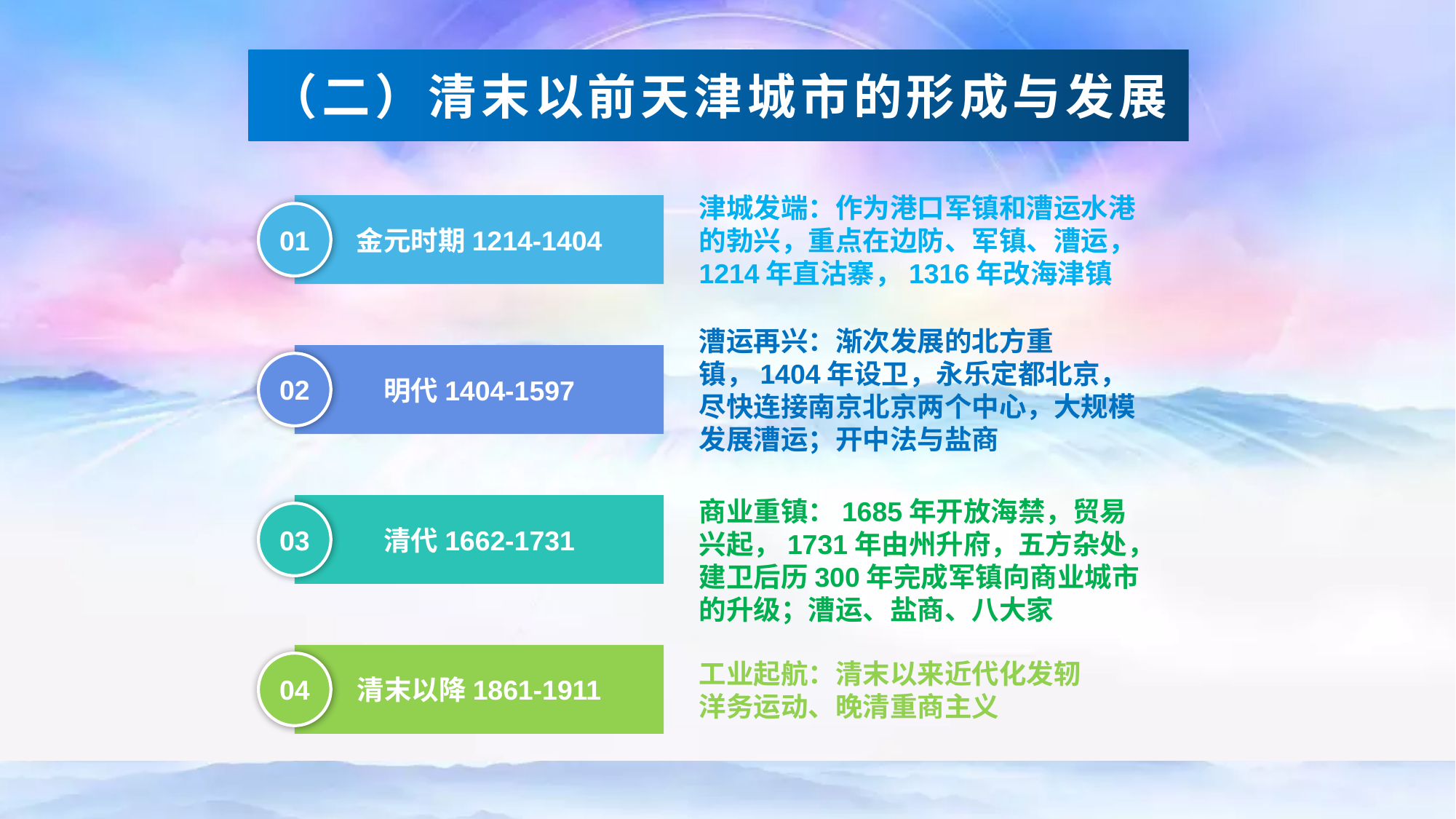

（二）清末以前天津城市的形成与发展
金元时期1214-1404
津城发端：作为港口军镇和漕运水港的勃兴，重点在边防、军镇、漕运，1214年直沽寨，1316年改海津镇
01
漕运再兴：渐次发展的北方重镇，1404年设卫，永乐定都北京，尽快连接南京北京两个中心，大规模发展漕运；开中法与盐商
明代1404-1597
02
商业重镇：1685年开放海禁，贸易兴起，1731年由州升府，五方杂处，建卫后历300年完成军镇向商业城市的升级；漕运、盐商、八大家
清代1662-1731
03
工业起航：清末以来近代化发轫
洋务运动、晚清重商主义
清末以降1861-1911
04
25